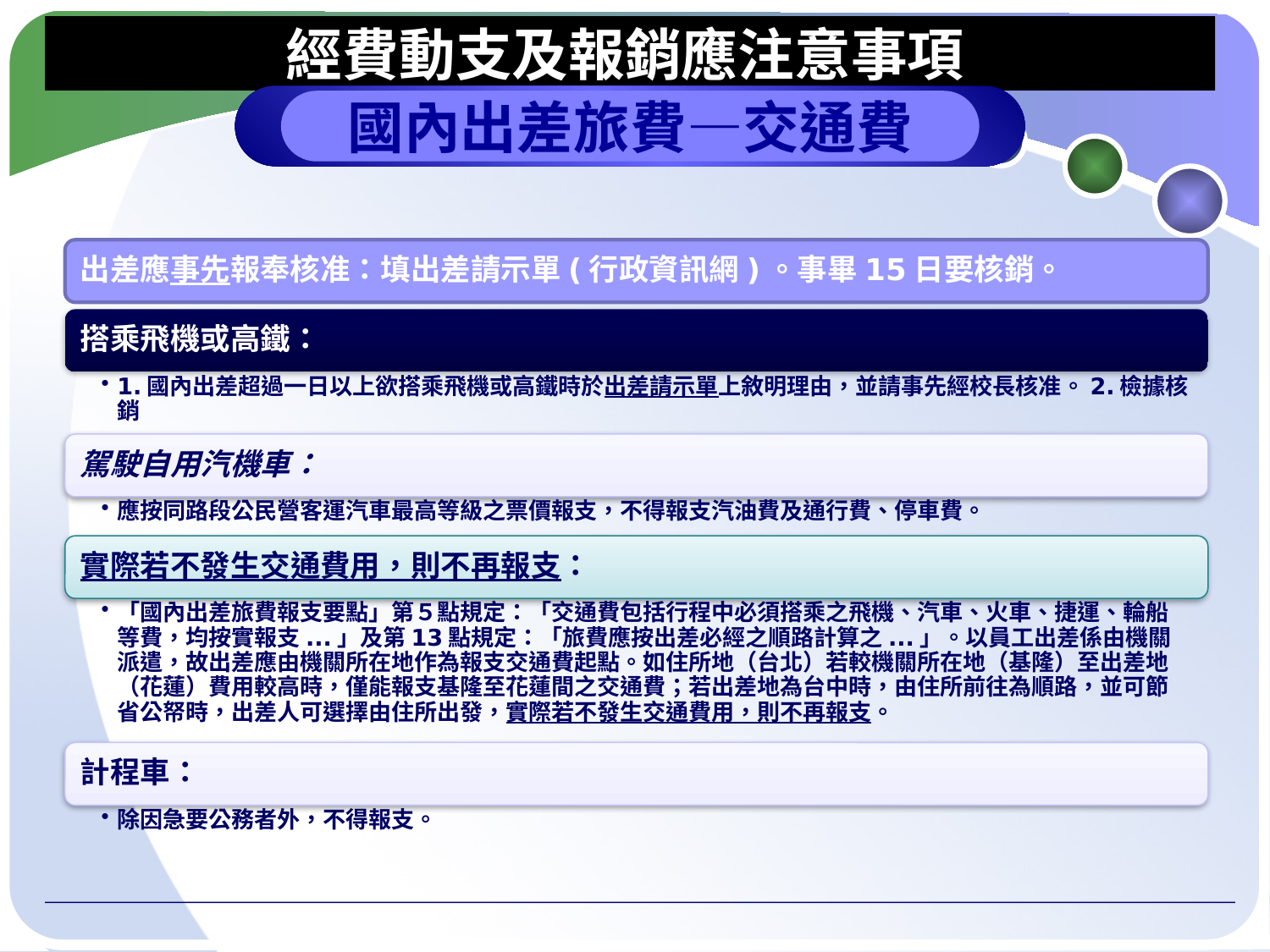

# 經費動支及報銷應注意事項

國內出差旅費—交通費
出差應事先報奉核准：填出差請示單(行政資訊網)。事畢15日要核銷。
搭乘飛機或高鐵：
1.國內出差超過一日以上欲搭乘飛機或高鐵時於出差請示單上敘明理由，並請事先經校長核准。2.檢據核銷
駕駛自用汽機車：
應按同路段公民營客運汽車最高等級之票價報支，不得報支汽油費及通行費、停車費。
實際若不發生交通費用，則不再報支：
「國內出差旅費報支要點」第５點規定：「交通費包括行程中必須搭乘之飛機、汽車、火車、捷運、輪船等費，均按實報支...」及第13點規定：「旅費應按出差必經之順路計算之...」。以員工出差係由機關派遣，故出差應由機關所在地作為報支交通費起點。如住所地（台北）若較機關所在地（基隆）至出差地（花蓮）費用較高時，僅能報支基隆至花蓮間之交通費；若出差地為台中時，由住所前往為順路，並可節省公帑時，出差人可選擇由住所出發，實際若不發生交通費用，則不再報支。
計程車：
除因急要公務者外，不得報支。